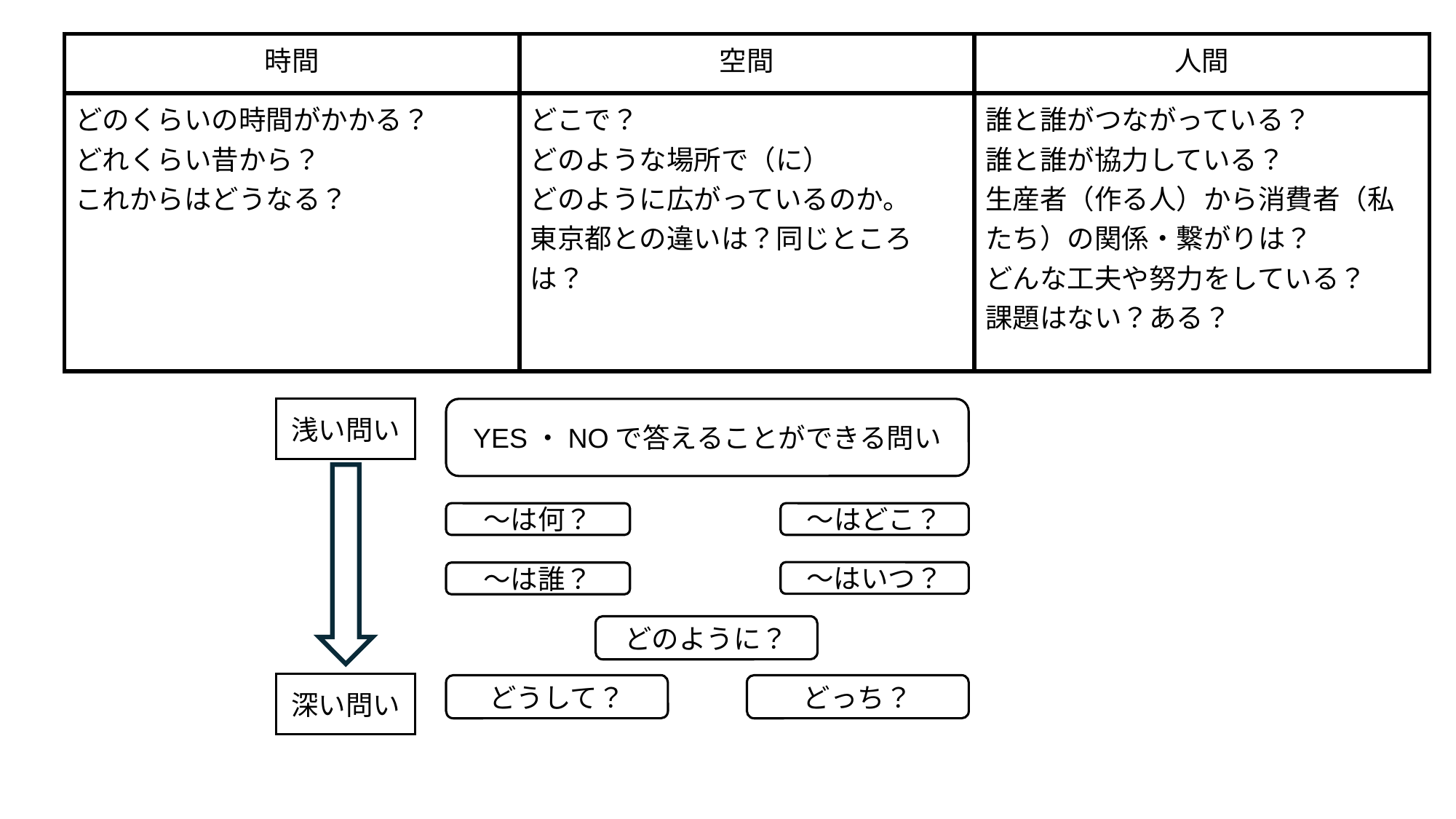

| 時間 | 空間 | 人間 |
| --- | --- | --- |
| どのくらいの時間がかかる？ どれくらい昔から？ これからはどうなる？ | どこで？ どのような場所で（に） どのように広がっているのか。 東京都との違いは？同じところは？ | 誰と誰がつながっている？ 誰と誰が協力している？ 生産者（作る人）から消費者（私たち）の関係・繋がりは？ どんな工夫や努力をしている？ 課題はない？ある？ |
浅い問い
YES・NOで答えることができる問い

〜は何？
〜はどこ？
〜はいつ？
〜は誰？
どのように？
深い問い
どうして？
どっち？